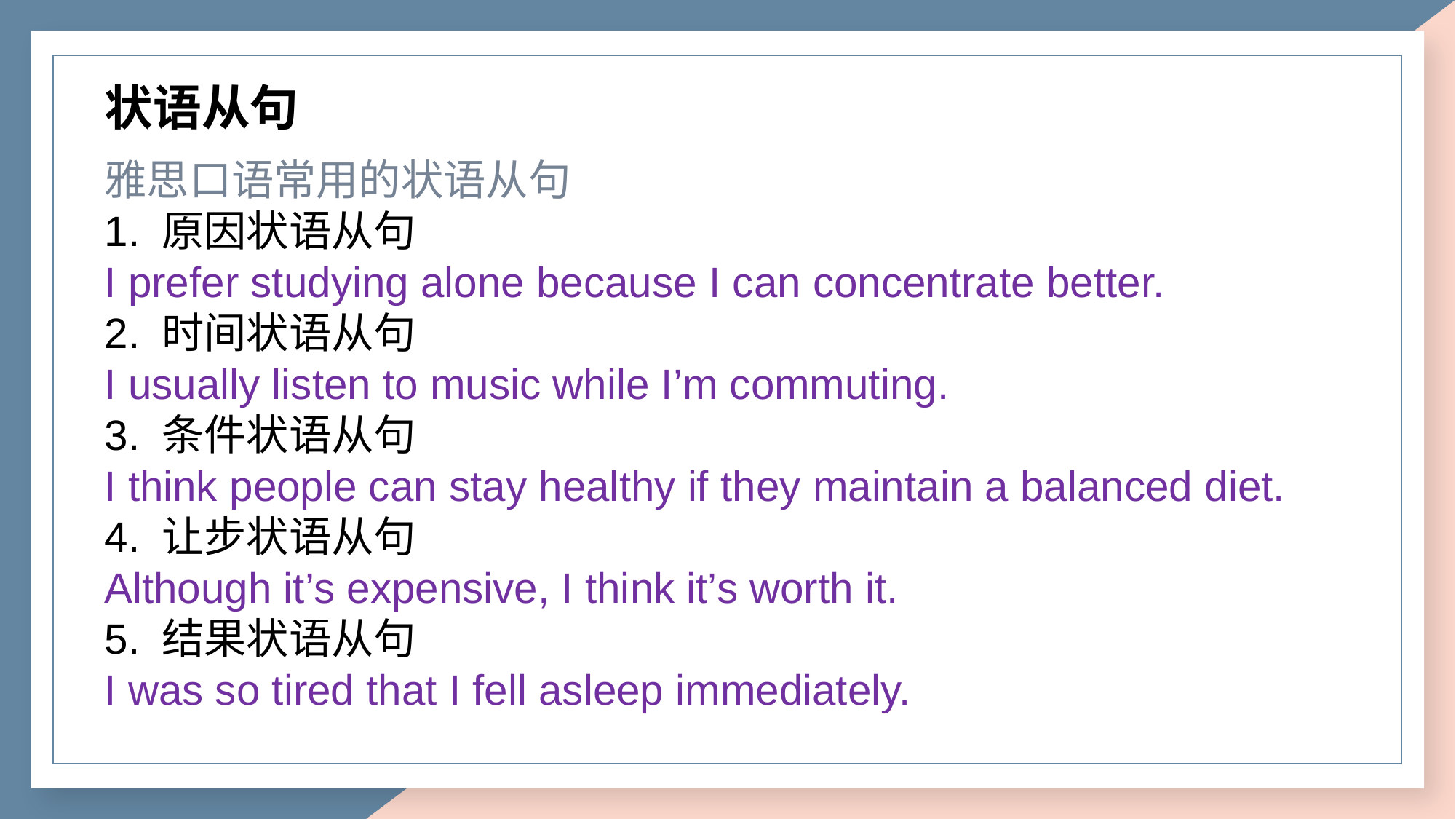

状语从句
雅思口语常用的状语从句
1. 原因状语从句
I prefer studying alone because I can concentrate better.
2. 时间状语从句
I usually listen to music while I’m commuting.
3. 条件状语从句
I think people can stay healthy if they maintain a balanced diet.
4. 让步状语从句
Although it’s expensive, I think it’s worth it.
5. 结果状语从句
I was so tired that I fell asleep immediately.